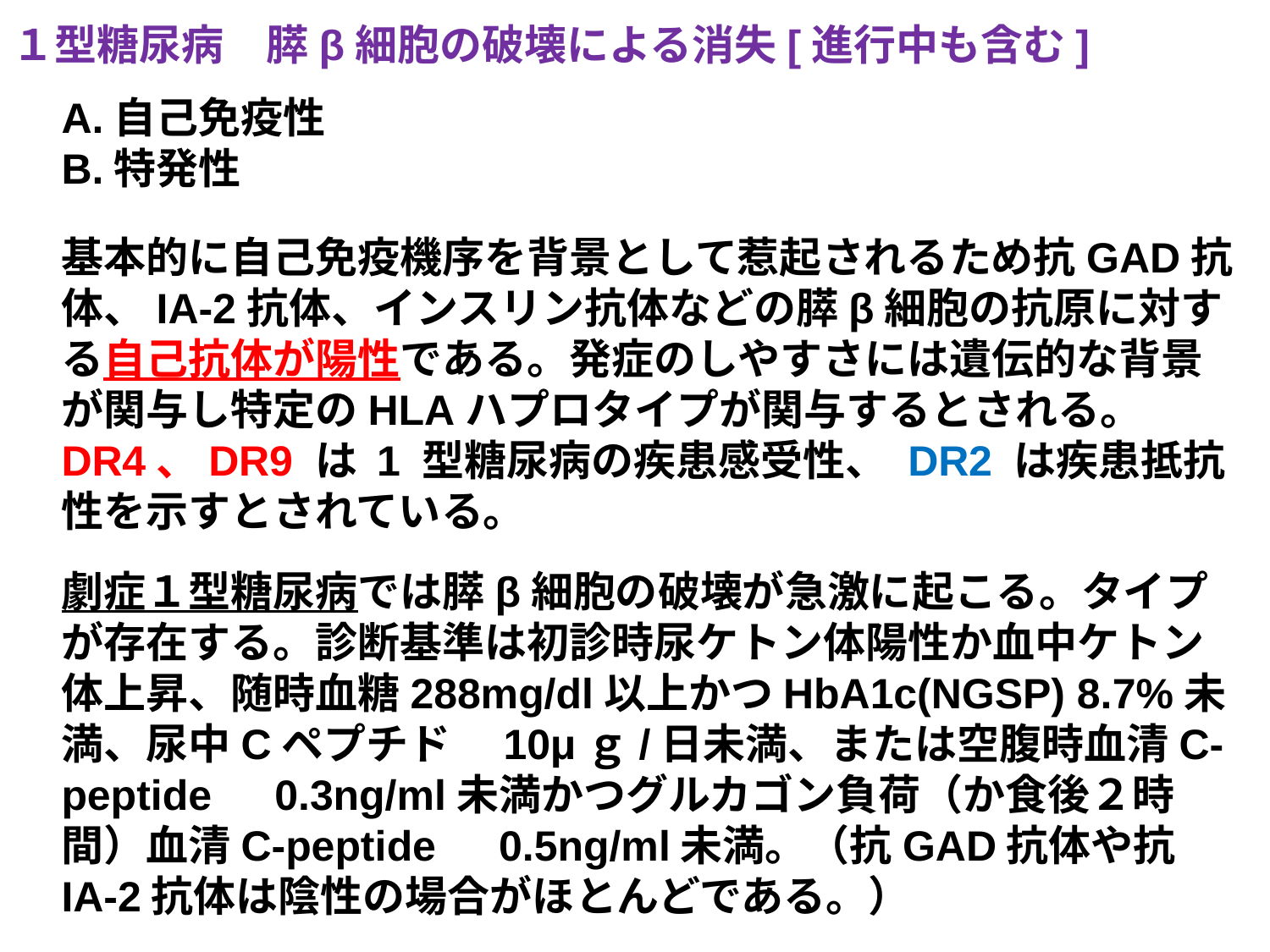

１型糖尿病　膵β細胞の破壊による消失[進行中も含む]
A.自己免疫性
B.特発性

基本的に自己免疫機序を背景として惹起されるため抗GAD抗体、IA-2抗体、インスリン抗体などの膵β細胞の抗原に対する自己抗体が陽性である。発症のしやすさには遺伝的な背景が関与し特定のHLAハプロタイプが関与するとされる。
DR4、DR9 は 1 型糖尿病の疾患感受性、 DR2 は疾患抵抗性を示すとされている。

劇症１型糖尿病では膵β細胞の破壊が急激に起こる。タイプが存在する。診断基準は初診時尿ケトン体陽性か血中ケトン体上昇、随時血糖288mg/dl以上かつHbA1c(NGSP) 8.7%未満、尿中Cペプチド　10μｇ/日未満、または空腹時血清C-peptide　0.3ng/ml未満かつグルカゴン負荷（か食後２時間）血清C-peptide　0.5ng/ml未満。（抗GAD抗体や抗IA-2抗体は陰性の場合がほとんどである。）